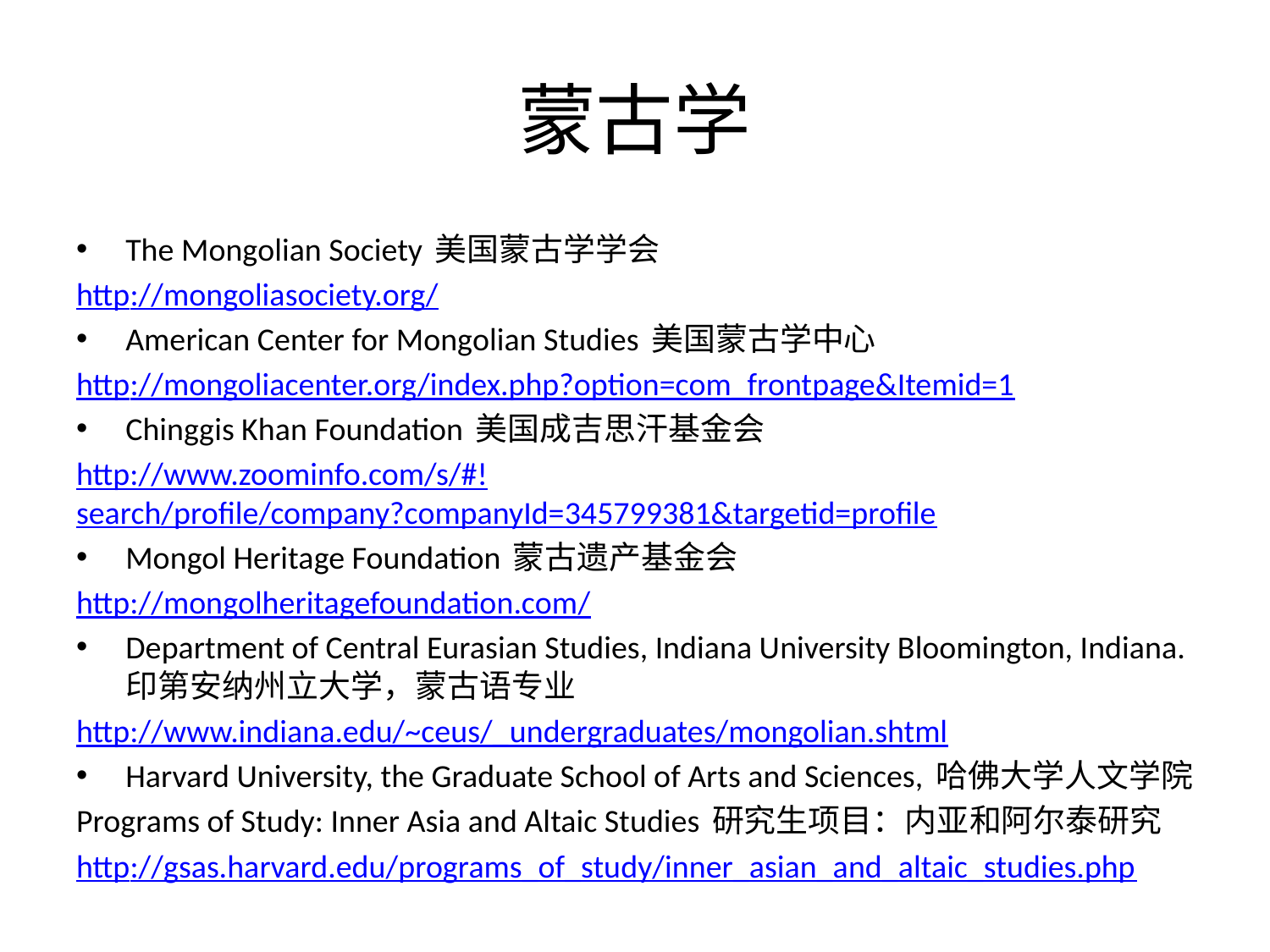

# 蒙古学
The Mongolian Society 美国蒙古学学会
http://mongoliasociety.org/
American Center for Mongolian Studies 美国蒙古学中心
http://mongoliacenter.org/index.php?option=com_frontpage&Itemid=1
Chinggis Khan Foundation 美国成吉思汗基金会
http://www.zoominfo.com/s/#!search/profile/company?companyId=345799381&targetid=profile
Mongol Heritage Foundation 蒙古遗产基金会
http://mongolheritagefoundation.com/
Department of Central Eurasian Studies, Indiana University Bloomington, Indiana. 印第安纳州立大学，蒙古语专业
http://www.indiana.edu/~ceus/_undergraduates/mongolian.shtml
Harvard University, the Graduate School of Arts and Sciences, 哈佛大学人文学院
Programs of Study: Inner Asia and Altaic Studies 研究生项目：内亚和阿尔泰研究
http://gsas.harvard.edu/programs_of_study/inner_asian_and_altaic_studies.php